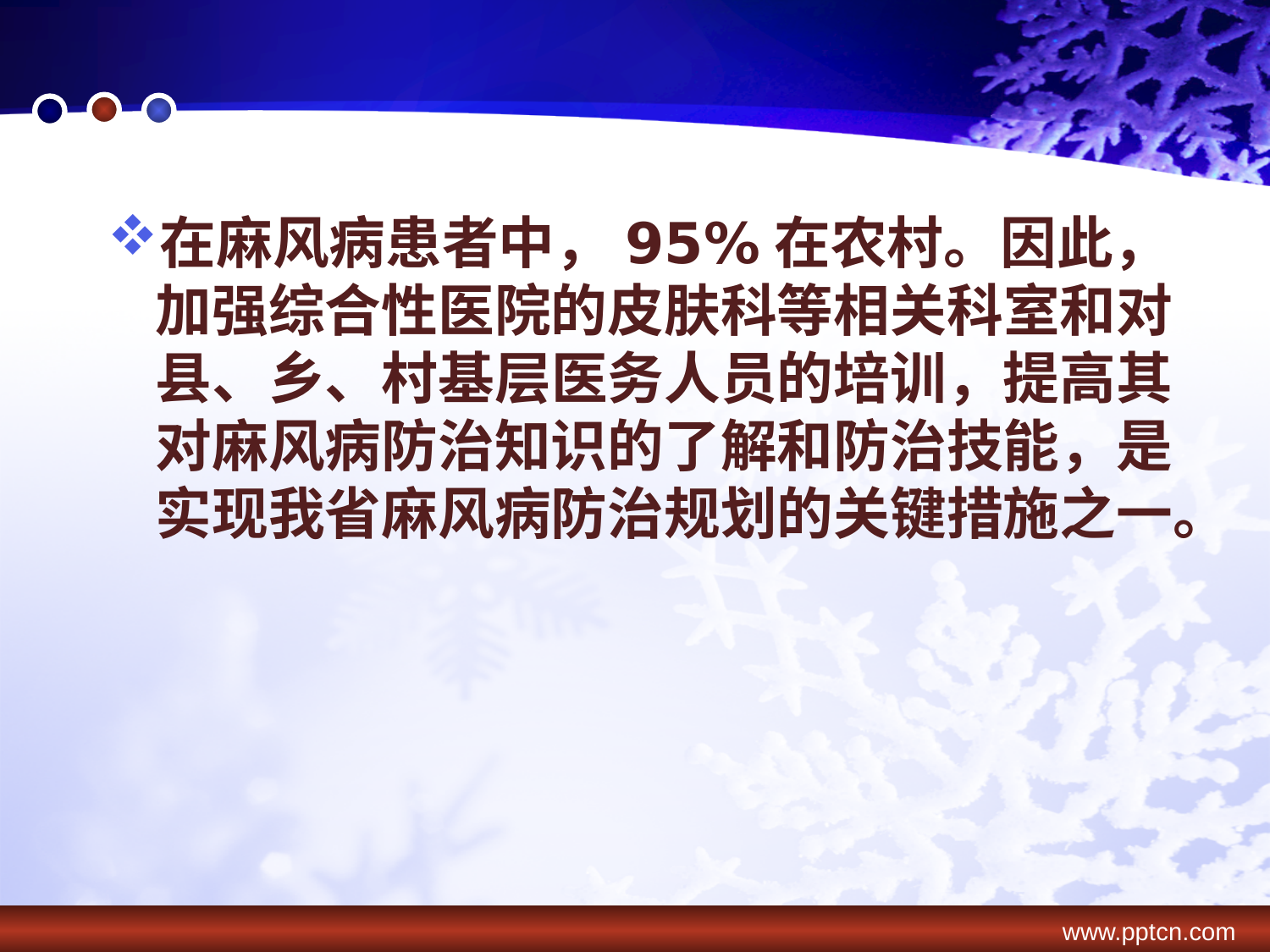

#
在麻风病患者中，95%在农村。因此，加强综合性医院的皮肤科等相关科室和对县、乡、村基层医务人员的培训，提高其对麻风病防治知识的了解和防治技能，是实现我省麻风病防治规划的关键措施之一。

www.pptcn.com